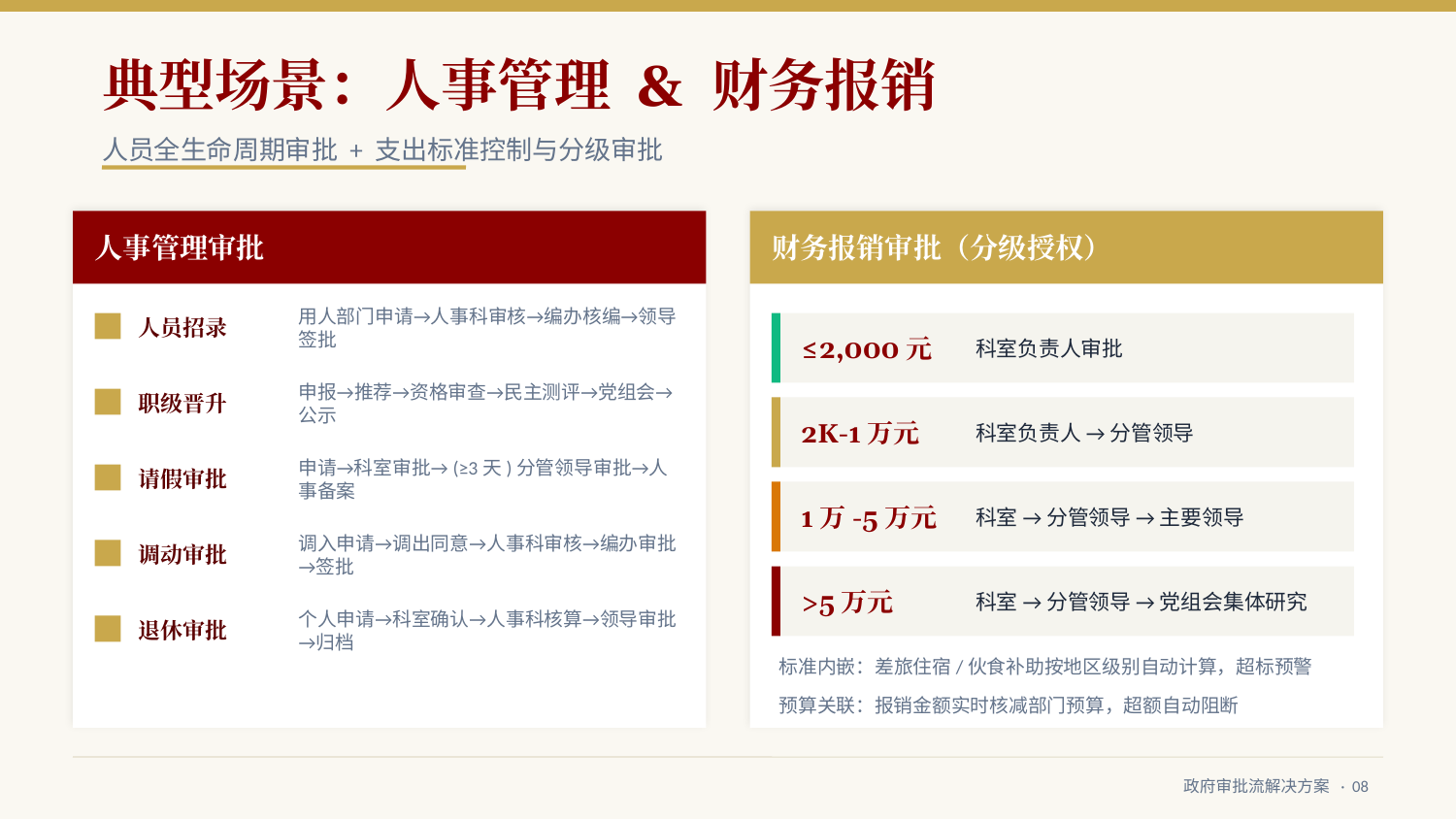

典型场景：人事管理 & 财务报销
人员全生命周期审批 + 支出标准控制与分级审批

人事管理审批
财务报销审批（分级授权）
人员招录
用人部门申请→人事科审核→编办核编→领导签批

≤2,000元
科室负责人审批
职级晋升
申报→推荐→资格审查→民主测评→党组会→公示

2K-1万元
科室负责人 → 分管领导
请假审批
申请→科室审批→(≥3天)分管领导审批→人事备案

1万-5万元
科室 → 分管领导 → 主要领导
调动审批
调入申请→调出同意→人事科审核→编办审批→签批

>5万元
科室 → 分管领导 → 党组会集体研究
退休审批
个人申请→科室确认→人事科核算→领导审批→归档

标准内嵌：差旅住宿/伙食补助按地区级别自动计算，超标预警
预算关联：报销金额实时核减部门预算，超额自动阻断

政府审批流解决方案  ·  08